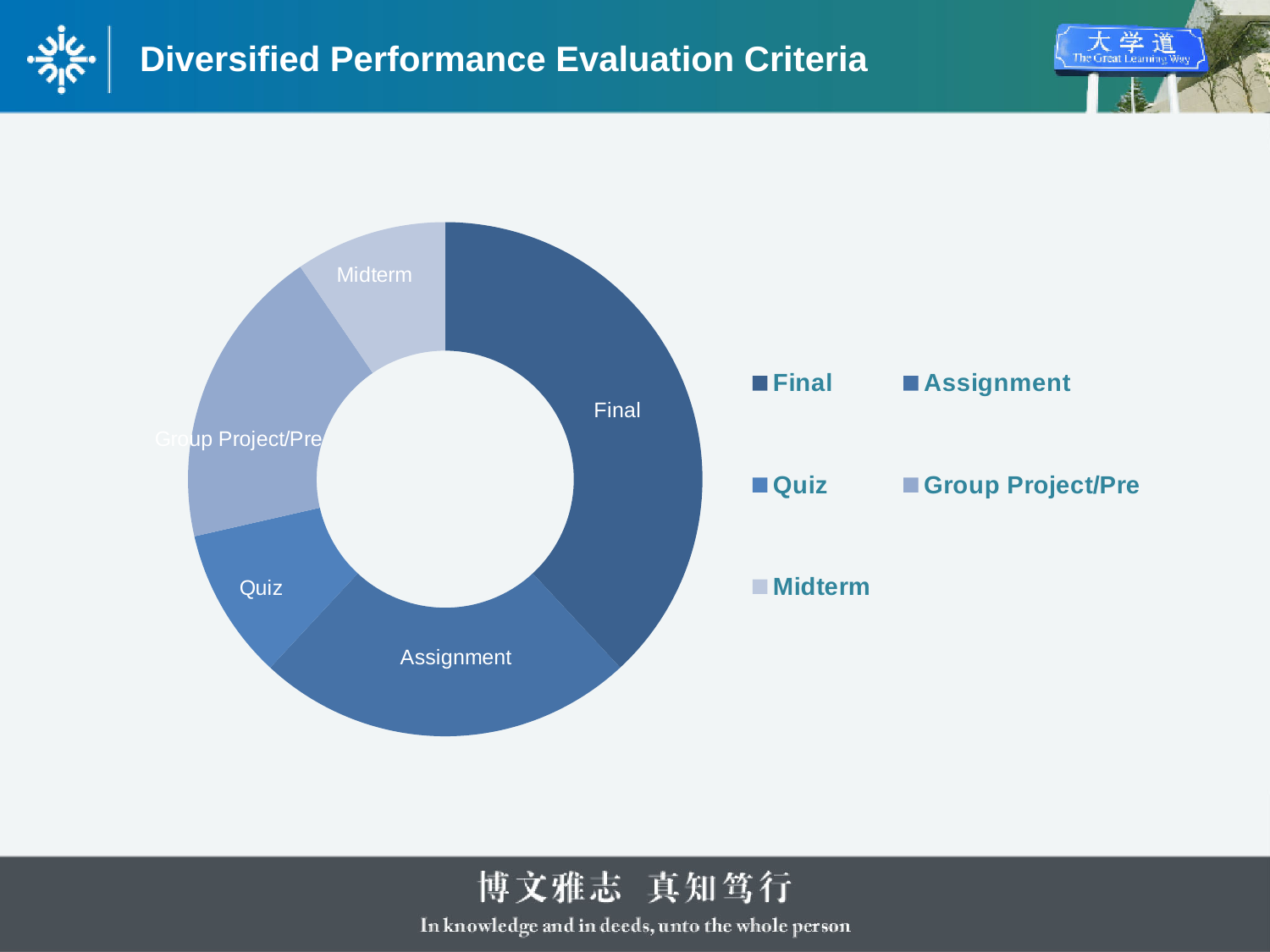

# Diversified Performance Evaluation Criteria

### Chart

| Category | 销售额 |
|---|---|
| Final  | 40.0 |
| Assignment  | 25.0 |
| Quiz  | 10.0 |
| Group Project/Pre  | 20.0 |
| Midterm  | 10.0 |